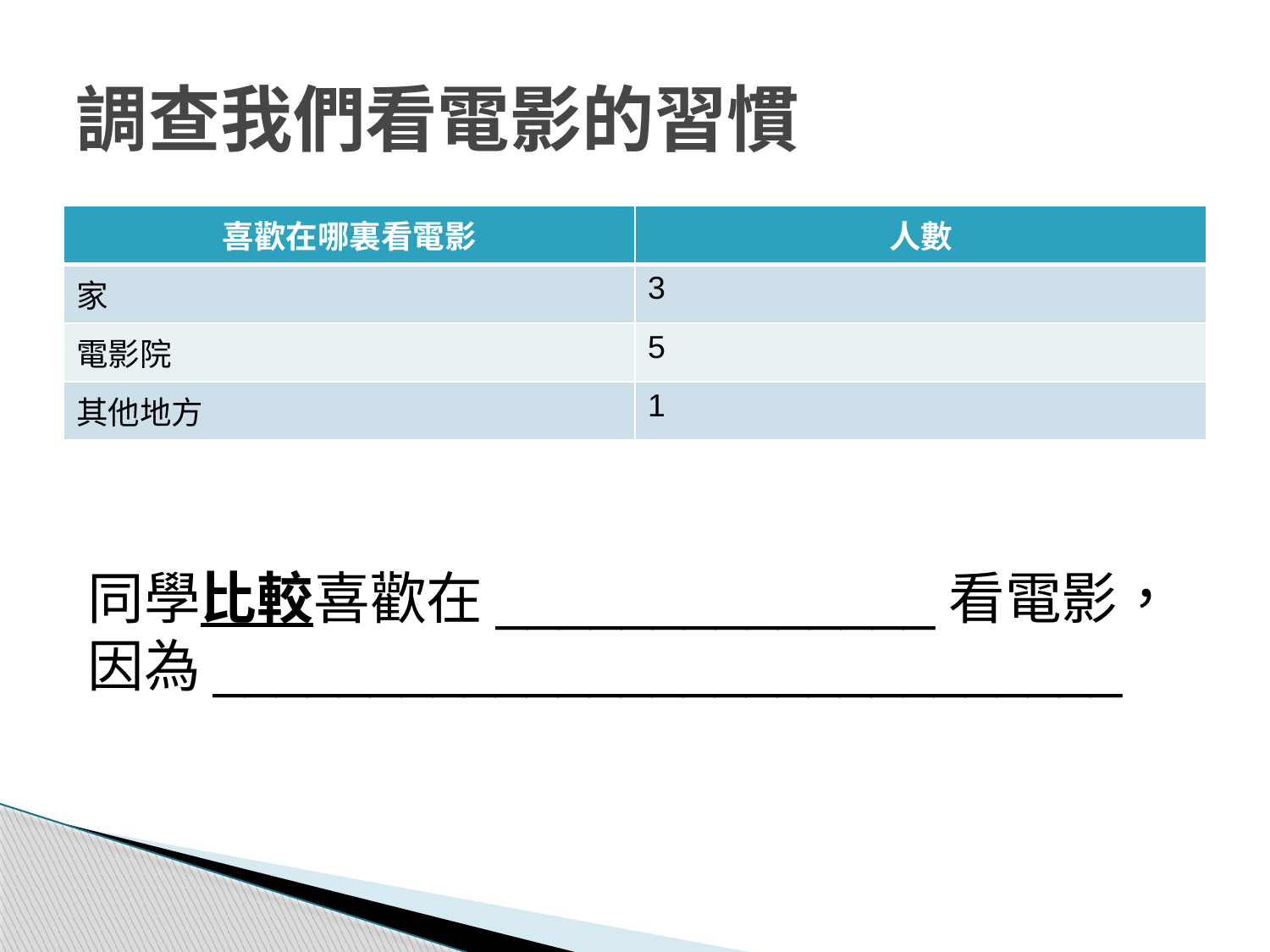

# 調查我們看電影的習慣
| 喜歡在哪裏看電影 | 人數 |
| --- | --- |
| 家 | 3 |
| 電影院 | 5 |
| 其他地方 | 1 |
同學比較喜歡在______________看電影，
因為_____________________________